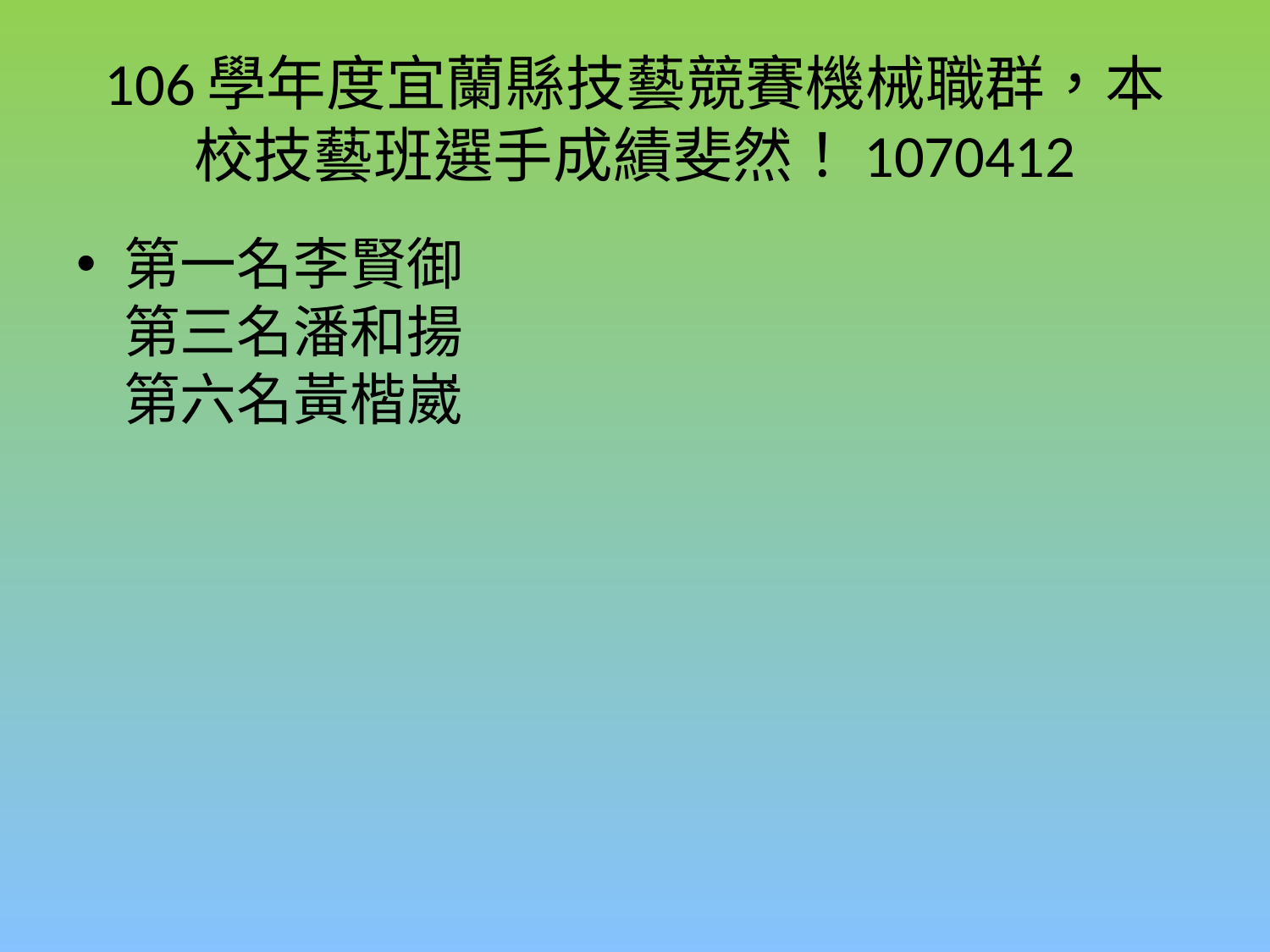

# 106學年度宜蘭縣技藝競賽機械職群，本校技藝班選手成績斐然！1070412
第一名李賢御
第三名潘和揚
第六名黃楷崴